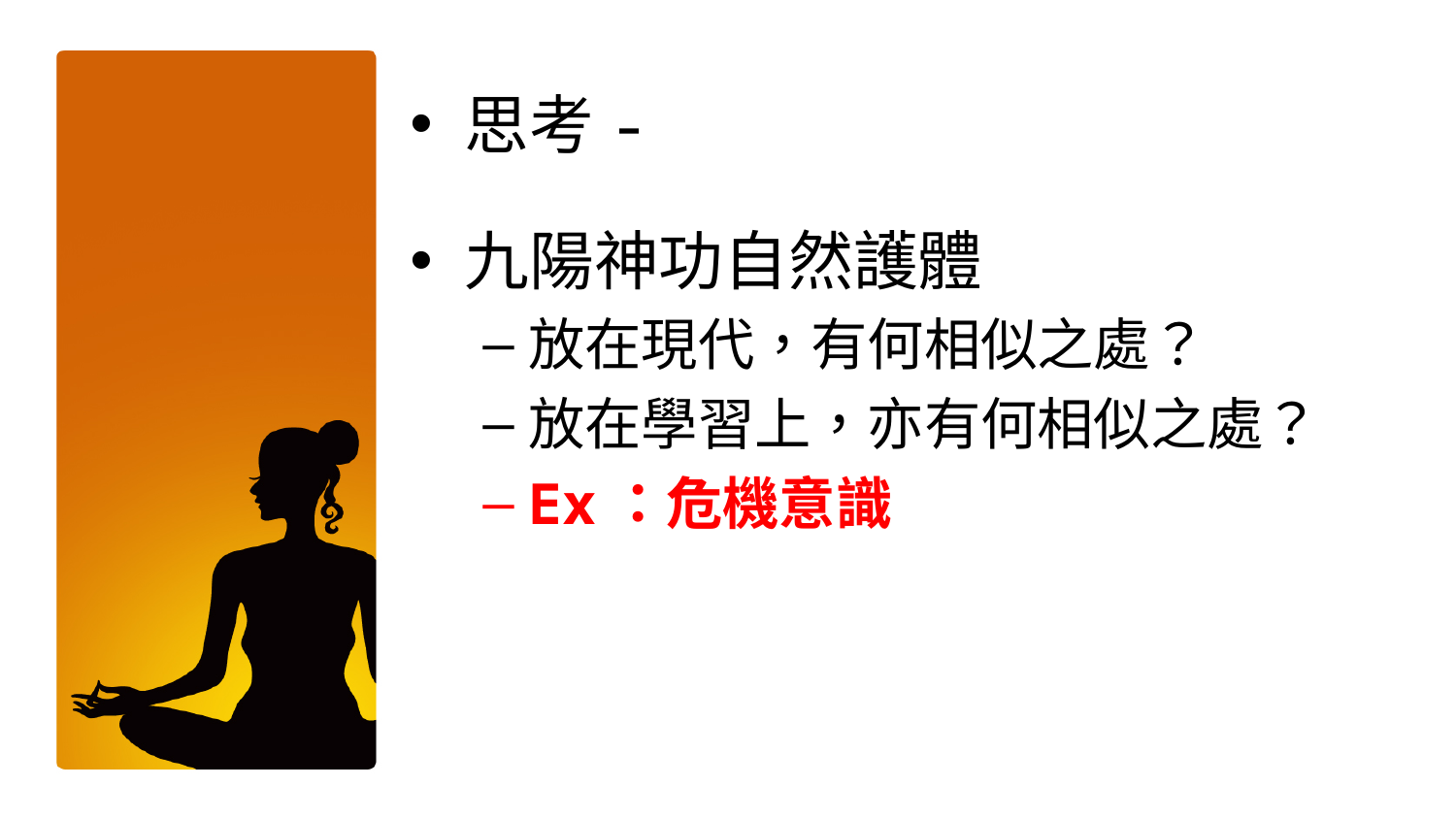

思考-
九陽神功自然護體
放在現代，有何相似之處？
放在學習上，亦有何相似之處？
Ex：危機意識